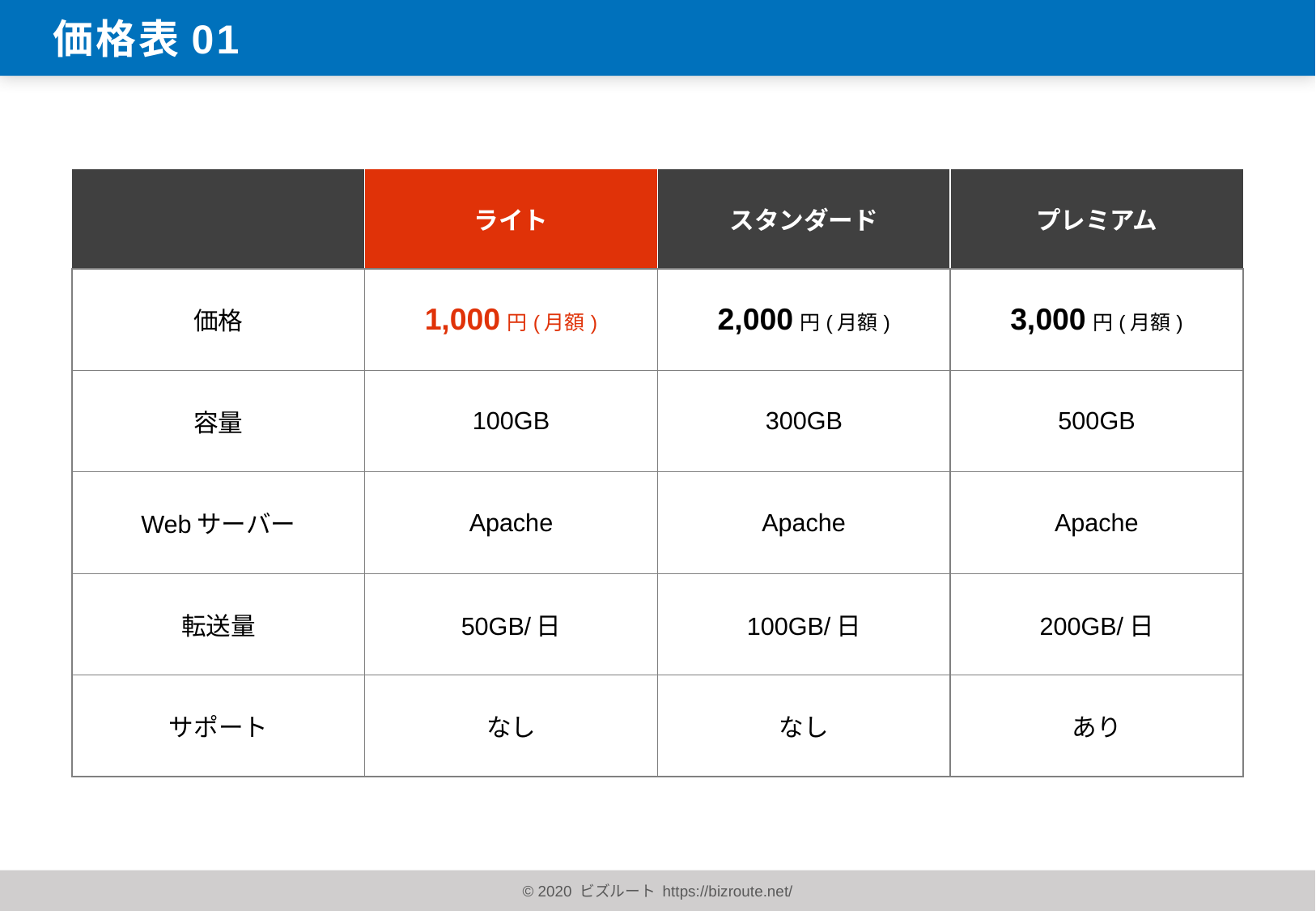

価格表01
|  | ライト | スタンダード | プレミアム |
| --- | --- | --- | --- |
| 価格 | 1,000円(月額) | 2,000円(月額) | 3,000円(月額) |
| 容量 | 100GB | 300GB | 500GB |
| Webサーバー | Apache | Apache | Apache |
| 転送量 | 50GB/日 | 100GB/日 | 200GB/日 |
| サポート | なし | なし | あり |

© 2020 ビズルート https://bizroute.net/